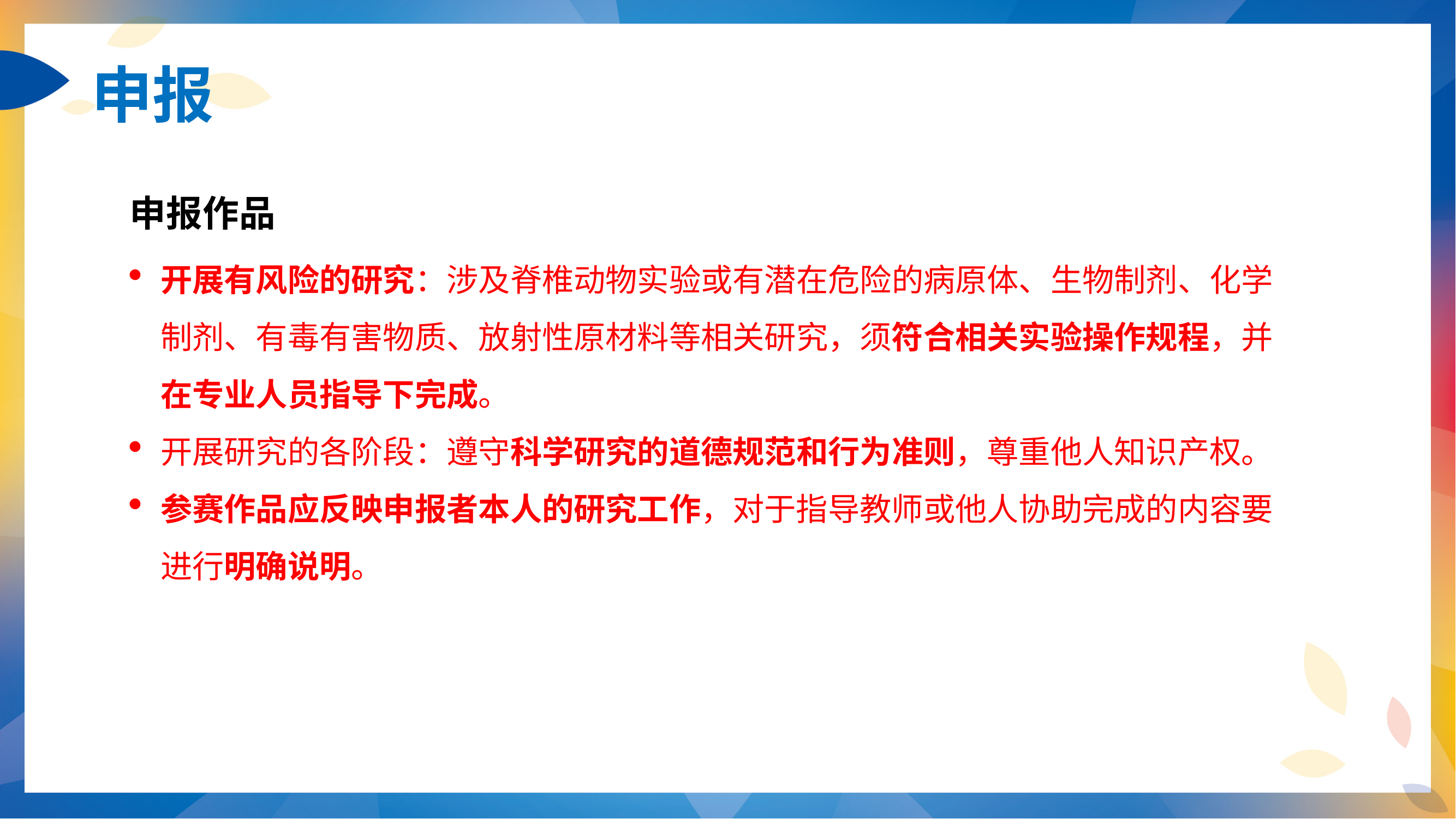

申报
申报作品
开展有风险的研究：涉及脊椎动物实验或有潜在危险的病原体、生物制剂、化学制剂、有毒有害物质、放射性原材料等相关研究，须符合相关实验操作规程，并在专业人员指导下完成。
开展研究的各阶段：遵守科学研究的道德规范和行为准则，尊重他人知识产权。
参赛作品应反映申报者本人的研究工作，对于指导教师或他人协助完成的内容要进行明确说明。